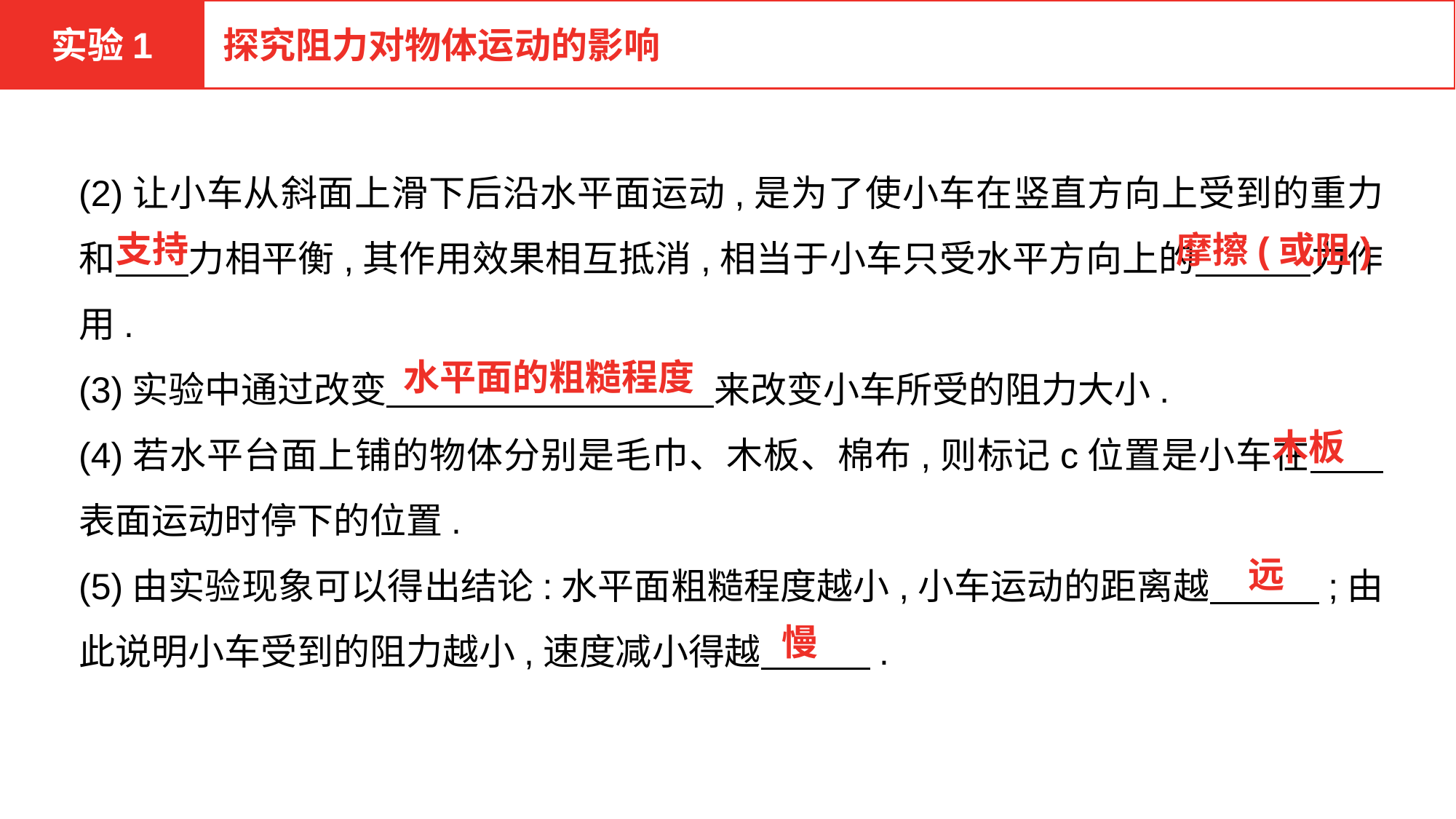

实验1
探究阻力对物体运动的影响
(2)让小车从斜面上滑下后沿水平面运动,是为了使小车在竖直方向上受到的重力和　　力相平衡,其作用效果相互抵消,相当于小车只受水平方向上的　     　力作用.
(3)实验中通过改变　　　　　　　　　来改变小车所受的阻力大小.
(4)若水平台面上铺的物体分别是毛巾、木板、棉布,则标记c位置是小车在　　表面运动时停下的位置.
(5)由实验现象可以得出结论:水平面粗糙程度越小,小车运动的距离越　　　;由此说明小车受到的阻力越小,速度减小得越　　　.
支持
摩擦(或阻)
水平面的粗糙程度
木板
远
慢